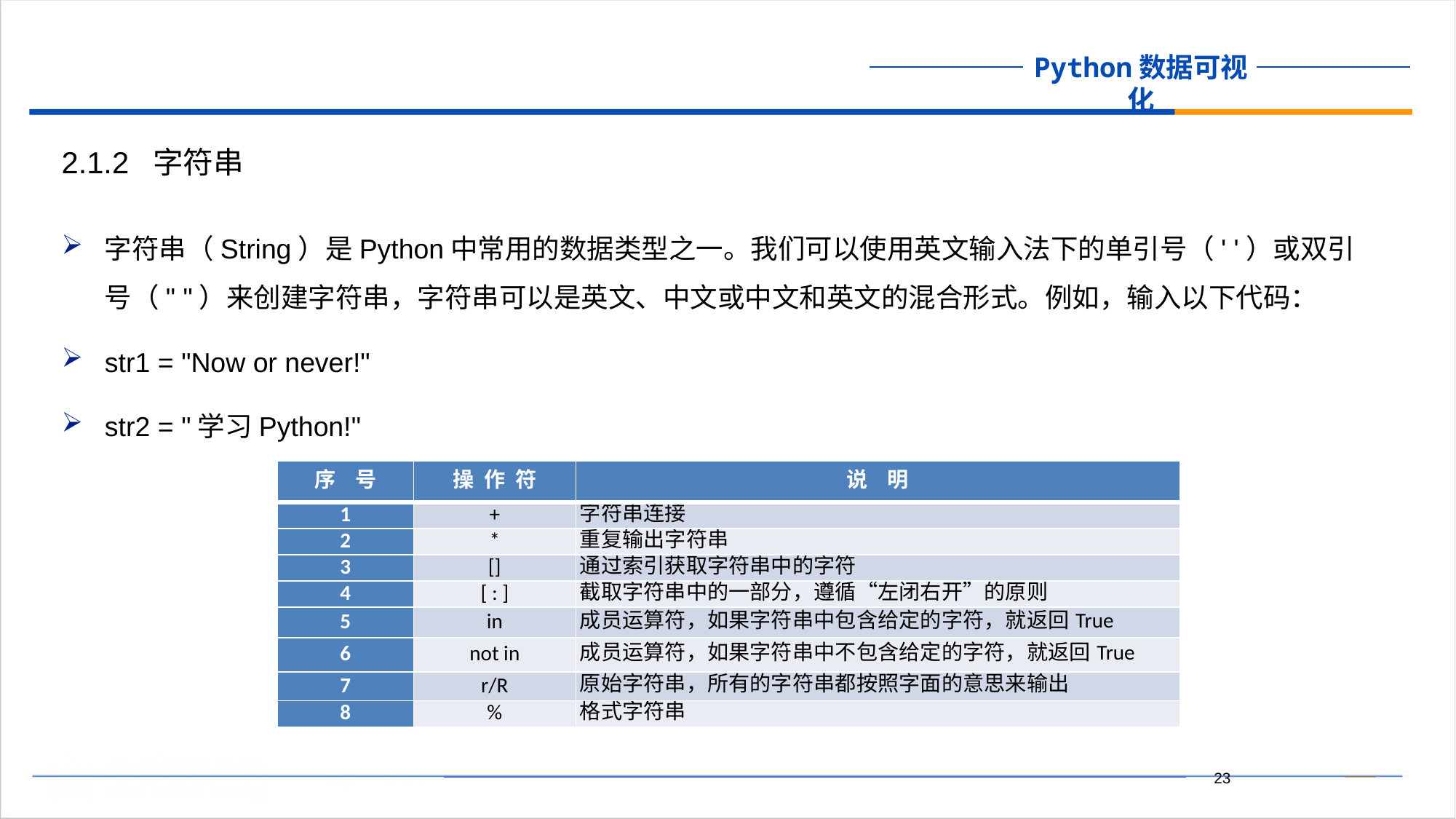

2.1.2  字符串
字符串（String）是Python中常用的数据类型之一。我们可以使用英文输入法下的单引号（' '）或双引号（" "）来创建字符串，字符串可以是英文、中文或中文和英文的混合形式。例如，输入以下代码：
str1 = "Now or never!"
str2 = "学习Python!"
| 序 号 | 操 作 符 | 说 明 |
| --- | --- | --- |
| 1 | + | 字符串连接 |
| 2 | \* | 重复输出字符串 |
| 3 | [] | 通过索引获取字符串中的字符 |
| 4 | [ : ] | 截取字符串中的一部分，遵循“左闭右开”的原则 |
| 5 | in | 成员运算符，如果字符串中包含给定的字符，就返回True |
| 6 | not in | 成员运算符，如果字符串中不包含给定的字符，就返回True |
| 7 | r/R | 原始字符串，所有的字符串都按照字面的意思来输出 |
| 8 | % | 格式字符串 |